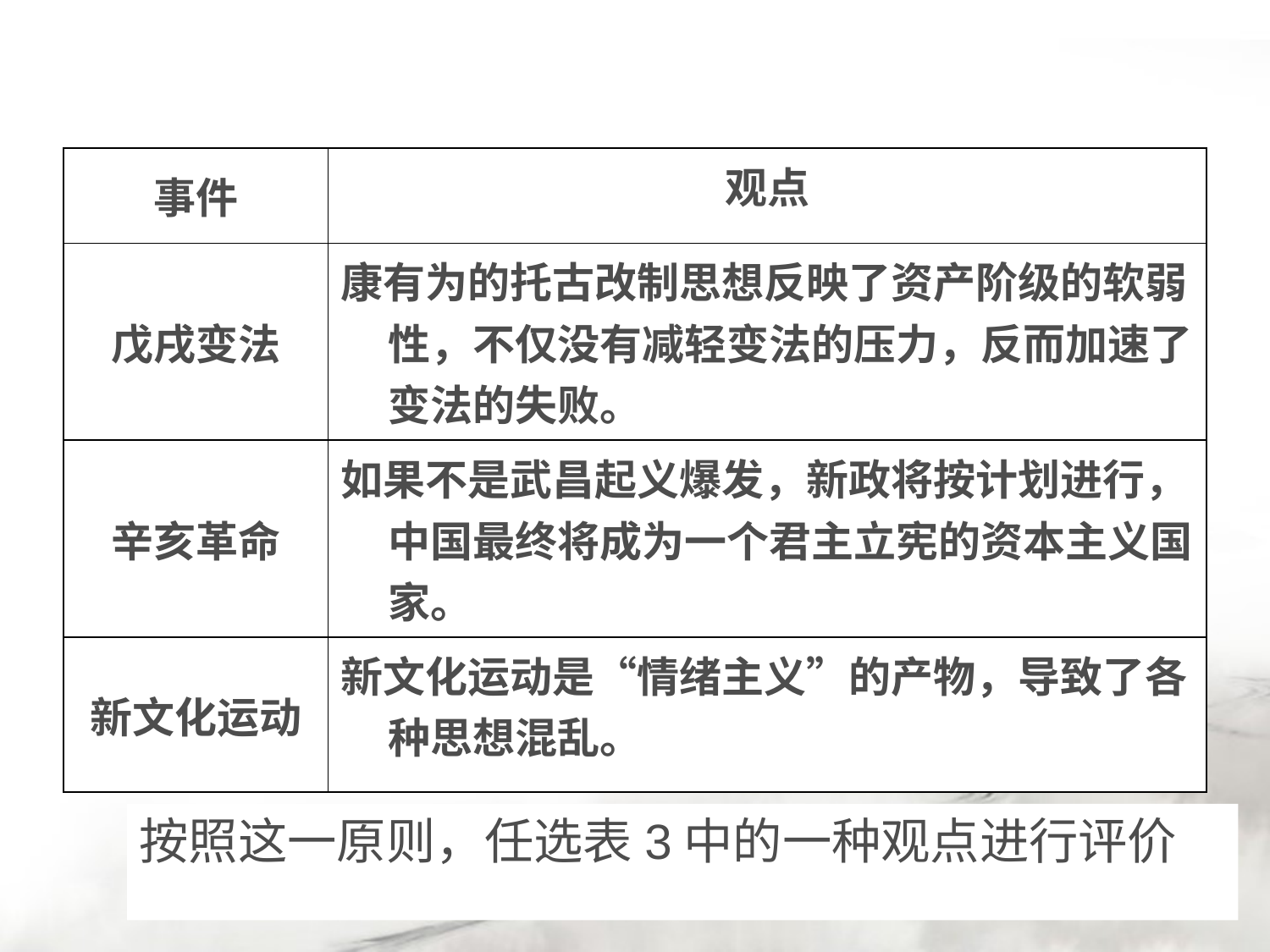

| 事件 | 观点 |
| --- | --- |
| 戊戌变法 | 康有为的托古改制思想反映了资产阶级的软弱性，不仅没有减轻变法的压力，反而加速了变法的失败。 |
| 辛亥革命 | 如果不是武昌起义爆发，新政将按计划进行，中国最终将成为一个君主立宪的资本主义国家。 |
| 新文化运动 | 新文化运动是“情绪主义”的产物，导致了各种思想混乱。 |
按照这一原则，任选表3中的一种观点进行评价